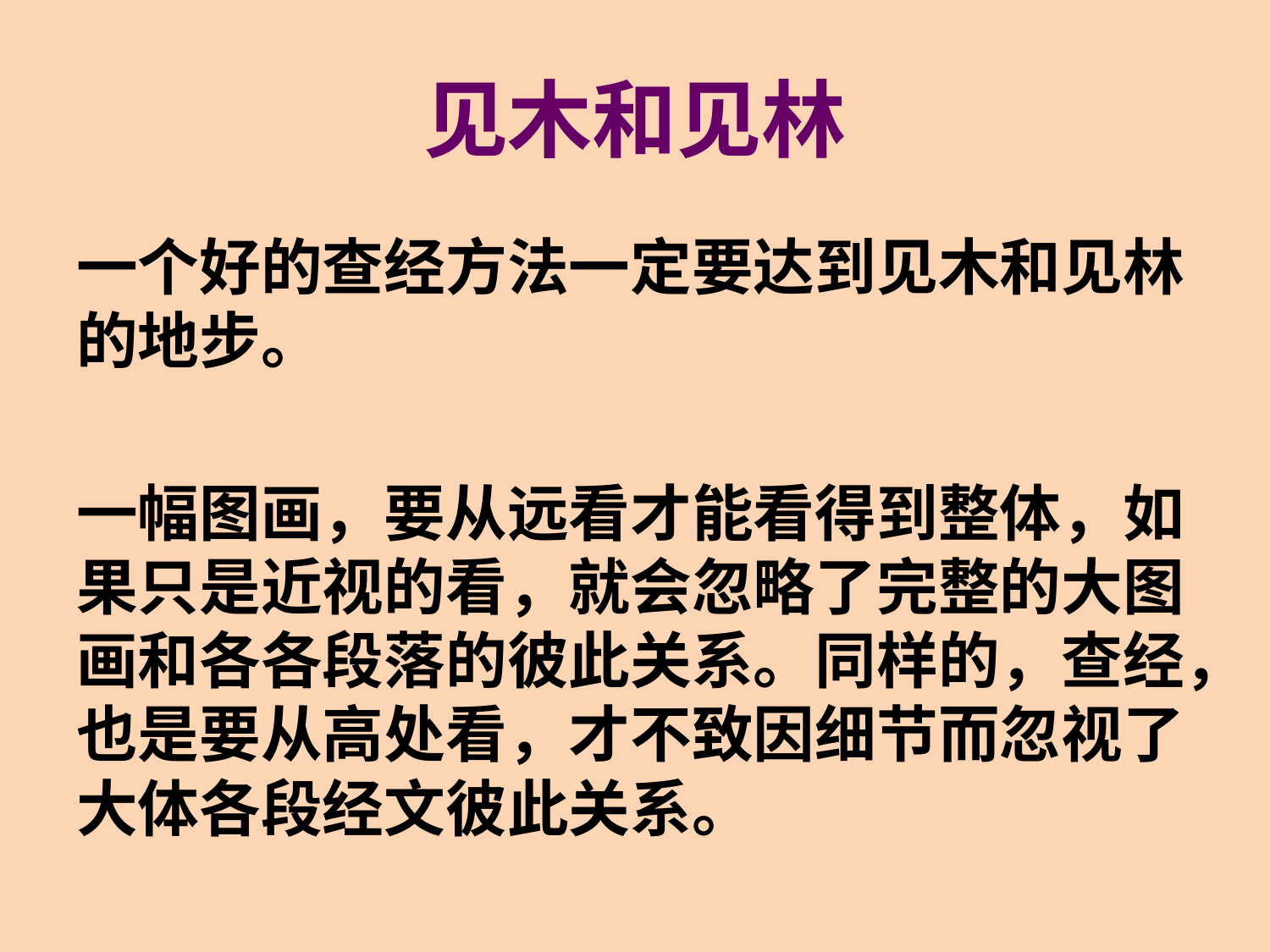

# 见木和见林
一个好的查经方法一定要达到见木和见林的地步。

一幅图画，要从远看才能看得到整体，如果只是近视的看，就会忽略了完整的大图画和各各段落的彼此关系。同样的，查经，也是要从高处看，才不致因细节而忽视了大体各段经文彼此关系。